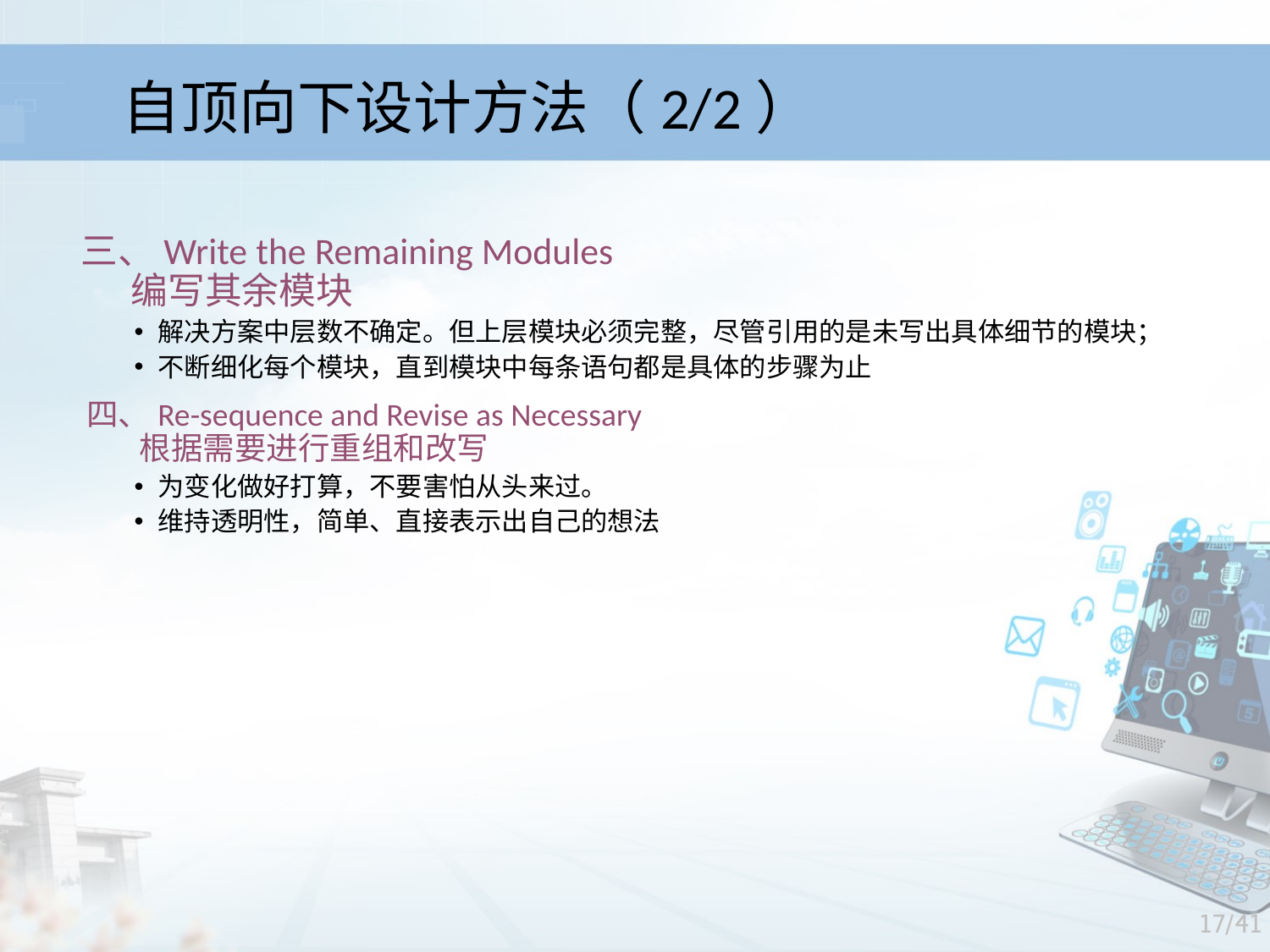

# 自顶向下设计方法（2/2）
    三、Write the Remaining Modules
       编写其余模块
解决方案中层数不确定。但上层模块必须完整，尽管引用的是未写出具体细节的模块；
不断细化每个模块，直到模块中每条语句都是具体的步骤为止
四、Re-sequence and Revise as Necessary
   根据需要进行重组和改写
为变化做好打算，不要害怕从头来过。
维持透明性，简单、直接表示出自己的想法
17/41